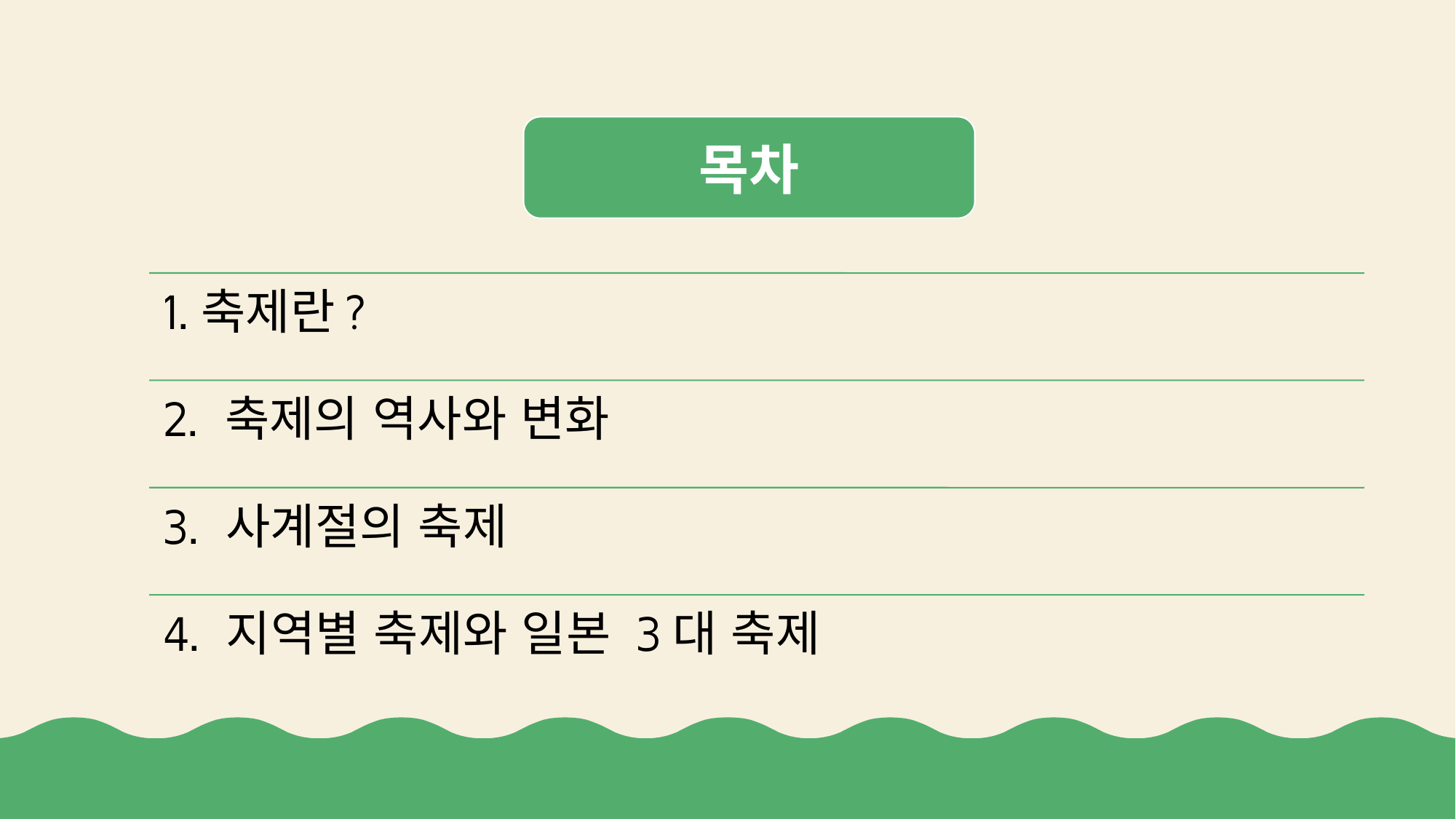

목차
1.축제란?
2. 축제의 역사와 변화
3. 사계절의 축제
4. 지역별 축제와 일본 3대 축제